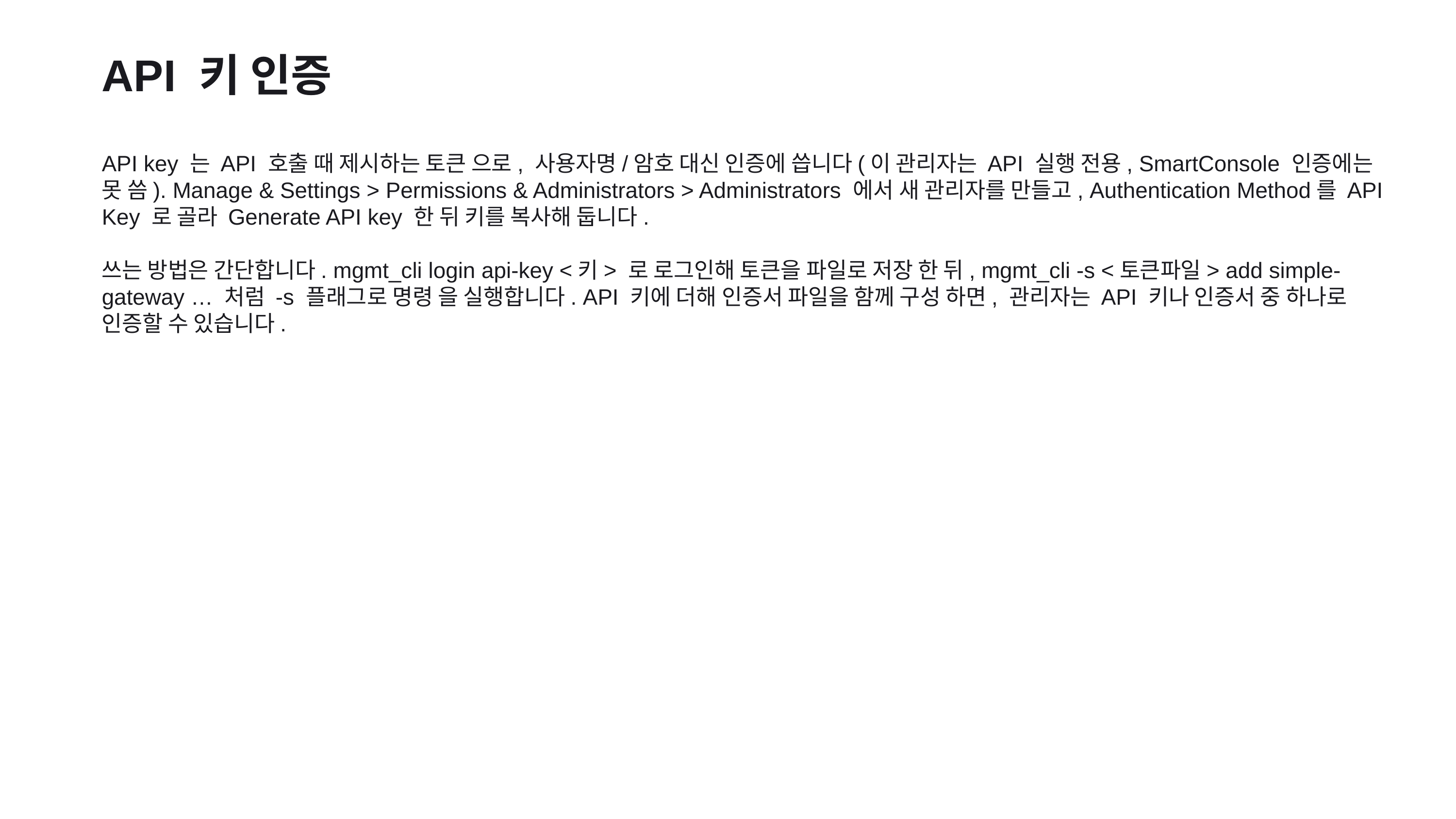

API 키 인증
API key 는 API 호출 때 제시하는 토큰 으로, 사용자명/암호 대신 인증에 씁니다(이 관리자는 API 실행 전용, SmartConsole 인증에는 못 씀). Manage & Settings > Permissions & Administrators > Administrators 에서 새 관리자를 만들고, Authentication Method를 API Key 로 골라 Generate API key 한 뒤 키를 복사해 둡니다.

쓰는 방법은 간단합니다. mgmt_cli login api-key <키> 로 로그인해 토큰을 파일로 저장 한 뒤, mgmt_cli -s <토큰파일> add simple-gateway … 처럼 -s 플래그로 명령 을 실행합니다. API 키에 더해 인증서 파일을 함께 구성 하면, 관리자는 API 키나 인증서 중 하나로 인증할 수 있습니다.